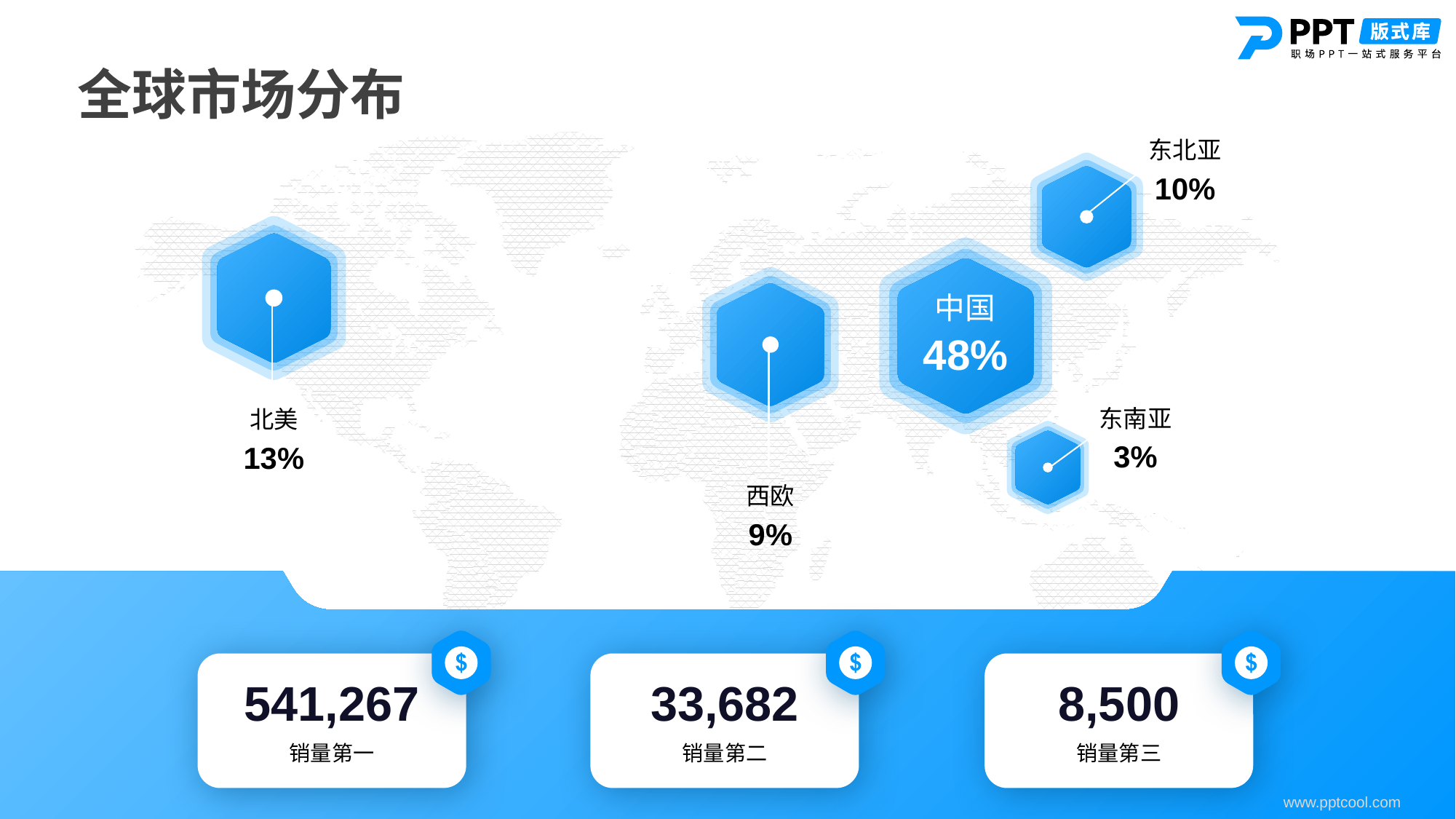

全球市场分布
东北亚
10%

中国
48%

东南亚
3%
北美
13%

西欧
9%

541,267
33,682
8,500
销量第一
销量第二
销量第三
www.pptcool.com